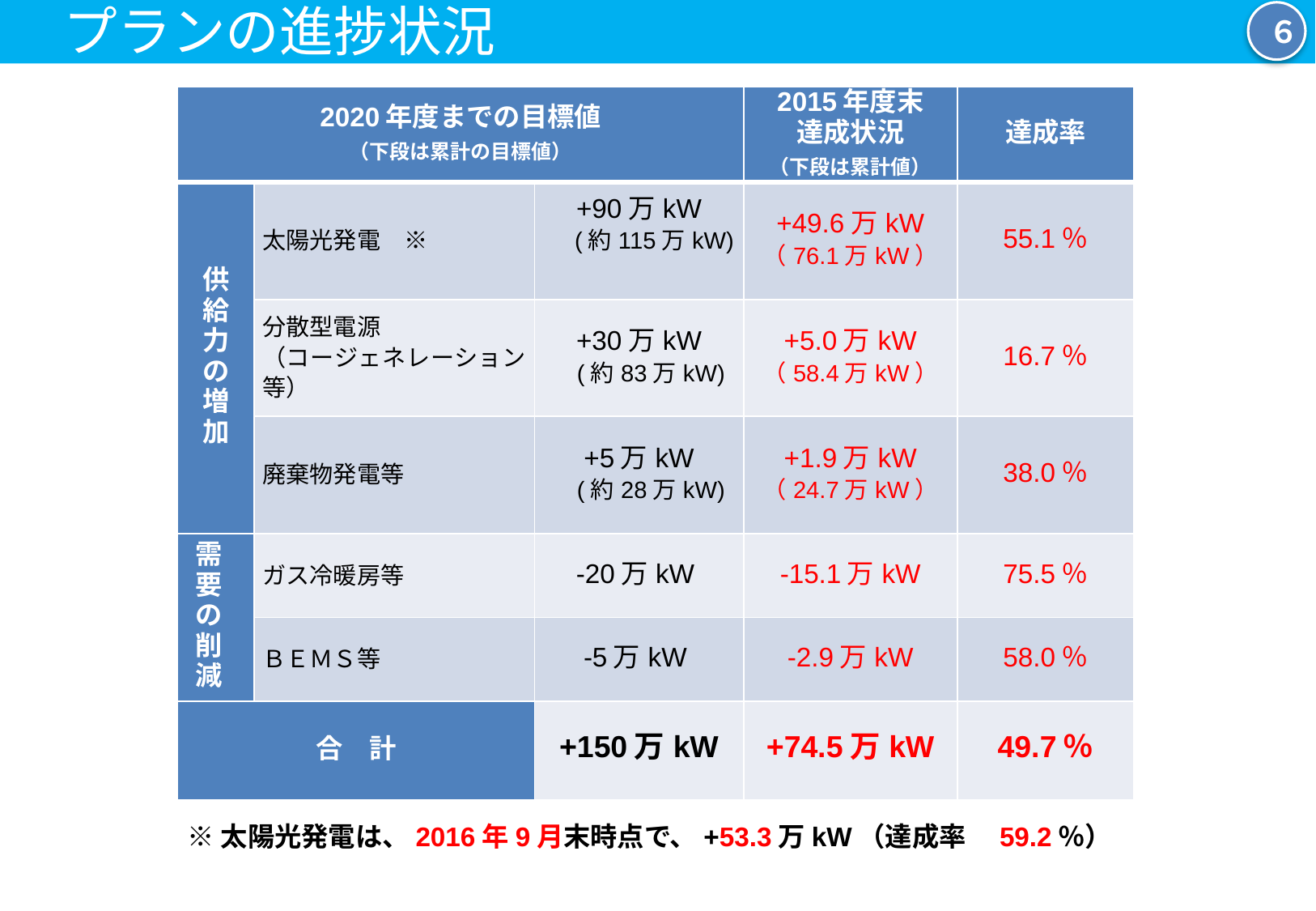

プランの進捗状況
６
| 2020年度までの目標値 （下段は累計の目標値） |  |  | 2015年度末 達成状況 （下段は累計値） | 達成率 |
| --- | --- | --- | --- | --- |
| 供給力の増加 | 太陽光発電　※ | +90万kW 　(約115万kW) | +49.6万kW （76.1万kW） | 55.1％ |
|  | 分散型電源 （コージェネレーション等） | +30万kW 　(約83万kW) | +5.0万kW （58.4万kW） | 16.7％ |
|  | 廃棄物発電等 | +5万kW 　(約28万kW) | +1.9万kW （24.7万kW） | 38.0％ |
| 需要の削減 | ガス冷暖房等 | -20万kW | -15.1万kW | 75.5％ |
|  | ＢＥＭＳ等 | -5万kW | -2.9万kW | 58.0％ |
| 合　計 |  | +150万kW | +74.5万kW | 49.7％ |

※太陽光発電は、2016年9月末時点で、+53.3万kW（達成率　59.2％）